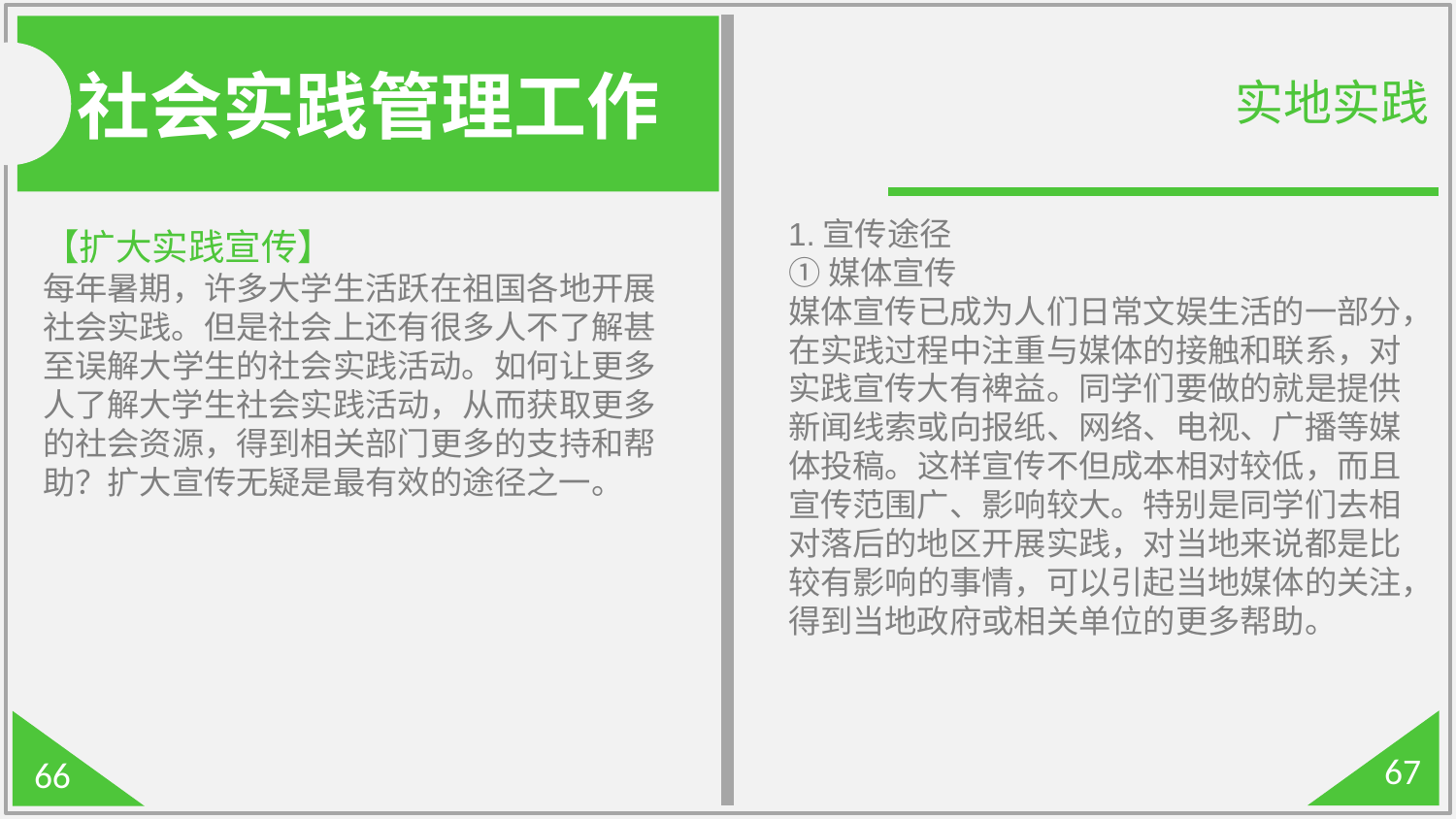

社会实践管理工作

实地实践

1.宣传途径
①媒体宣传
媒体宣传已成为人们日常文娱生活的一部分，在实践过程中注重与媒体的接触和联系，对实践宣传大有裨益。同学们要做的就是提供新闻线索或向报纸、网络、电视、广播等媒体投稿。这样宣传不但成本相对较低，而且宣传范围广、影响较大。特别是同学们去相对落后的地区开展实践，对当地来说都是比较有影响的事情，可以引起当地媒体的关注，得到当地政府或相关单位的更多帮助。

【扩大实践宣传】
每年暑期，许多大学生活跃在祖国各地开展社会实践。但是社会上还有很多人不了解甚至误解大学生的社会实践活动。如何让更多人了解大学生社会实践活动，从而获取更多的社会资源，得到相关部门更多的支持和帮助？扩大宣传无疑是最有效的途径之一。

67
66